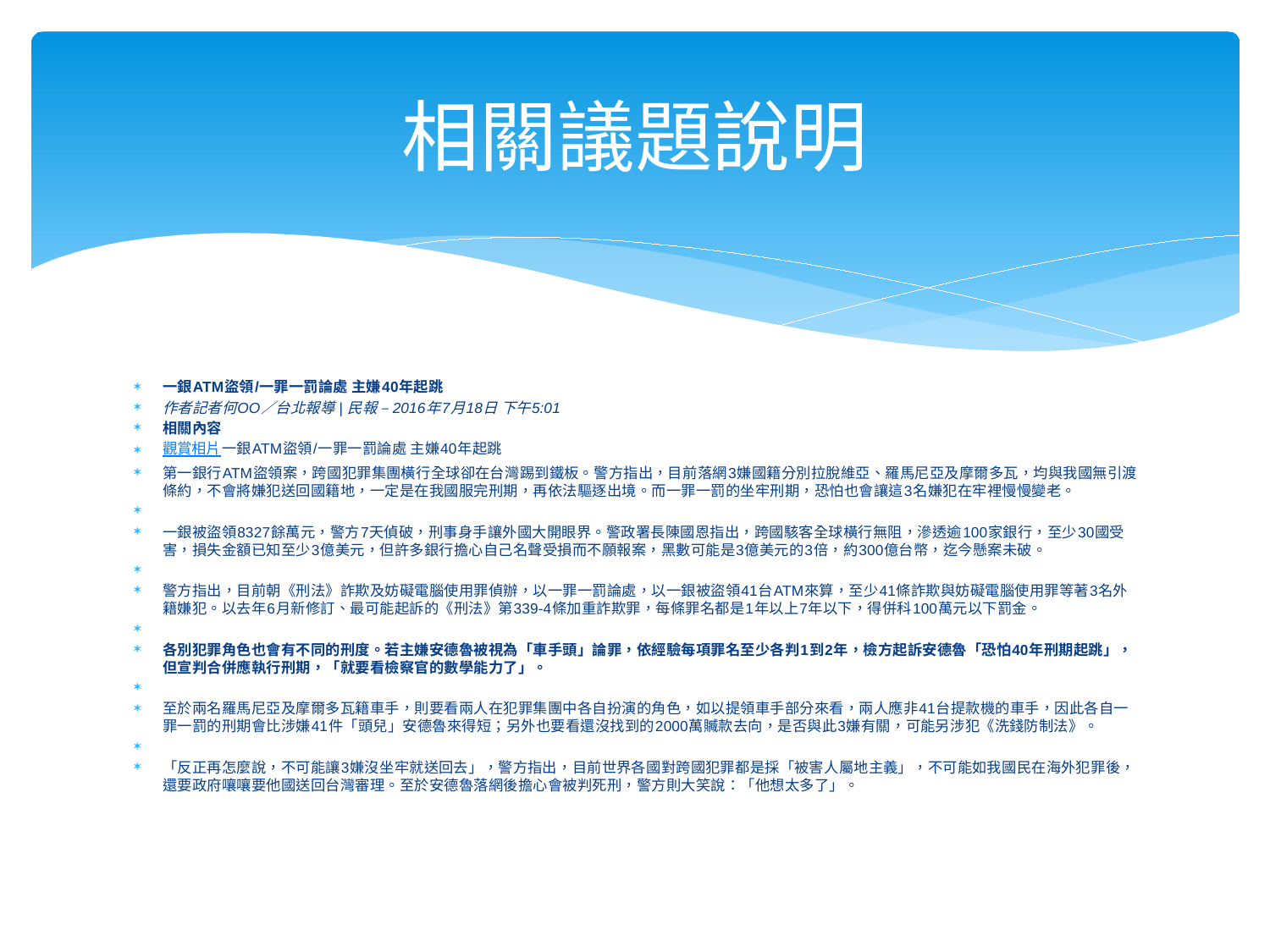

# 相關議題說明
一銀ATM盜領/一罪一罰論處 主嫌40年起跳
作者記者何OO／台北報導 | 民報 – 2016年7月18日 下午5:01
相關內容
觀賞相片一銀ATM盜領/一罪一罰論處 主嫌40年起跳
第一銀行ATM盜領案，跨國犯罪集團橫行全球卻在台灣踢到鐵板。警方指出，目前落網3嫌國籍分別拉脫維亞、羅馬尼亞及摩爾多瓦，均與我國無引渡條約，不會將嫌犯送回國籍地，一定是在我國服完刑期，再依法驅逐出境。而一罪一罰的坐牢刑期，恐怕也會讓這3名嫌犯在牢裡慢慢變老。

一銀被盜領8327餘萬元，警方7天偵破，刑事身手讓外國大開眼界。警政署長陳國恩指出，跨國駭客全球橫行無阻，滲透逾100家銀行，至少30國受害，損失金額已知至少3億美元，但許多銀行擔心自己名聲受損而不願報案，黑數可能是3億美元的3倍，約300億台幣，迄今懸案未破。

警方指出，目前朝《刑法》詐欺及妨礙電腦使用罪偵辦，以一罪一罰論處，以一銀被盜領41台ATM來算，至少41條詐欺與妨礙電腦使用罪等著3名外籍嫌犯。以去年6月新修訂、最可能起訴的《刑法》第339-4條加重詐欺罪，每條罪名都是1年以上7年以下，得併科100萬元以下罰金。

各別犯罪角色也會有不同的刑度。若主嫌安德魯被視為「車手頭」論罪，依經驗每項罪名至少各判1到2年，檢方起訴安德魯「恐怕40年刑期起跳」，但宣判合併應執行刑期，「就要看檢察官的數學能力了」。

至於兩名羅馬尼亞及摩爾多瓦籍車手，則要看兩人在犯罪集團中各自扮演的角色，如以提領車手部分來看，兩人應非41台提款機的車手，因此各自一罪一罰的刑期會比涉嫌41件「頭兒」安德魯來得短；另外也要看還沒找到的2000萬贓款去向，是否與此3嫌有關，可能另涉犯《洗錢防制法》。

「反正再怎麼說，不可能讓3嫌沒坐牢就送回去」，警方指出，目前世界各國對跨國犯罪都是採「被害人屬地主義」，不可能如我國民在海外犯罪後，還要政府嚷嚷要他國送回台灣審理。至於安德魯落網後擔心會被判死刑，警方則大笑說：「他想太多了」。